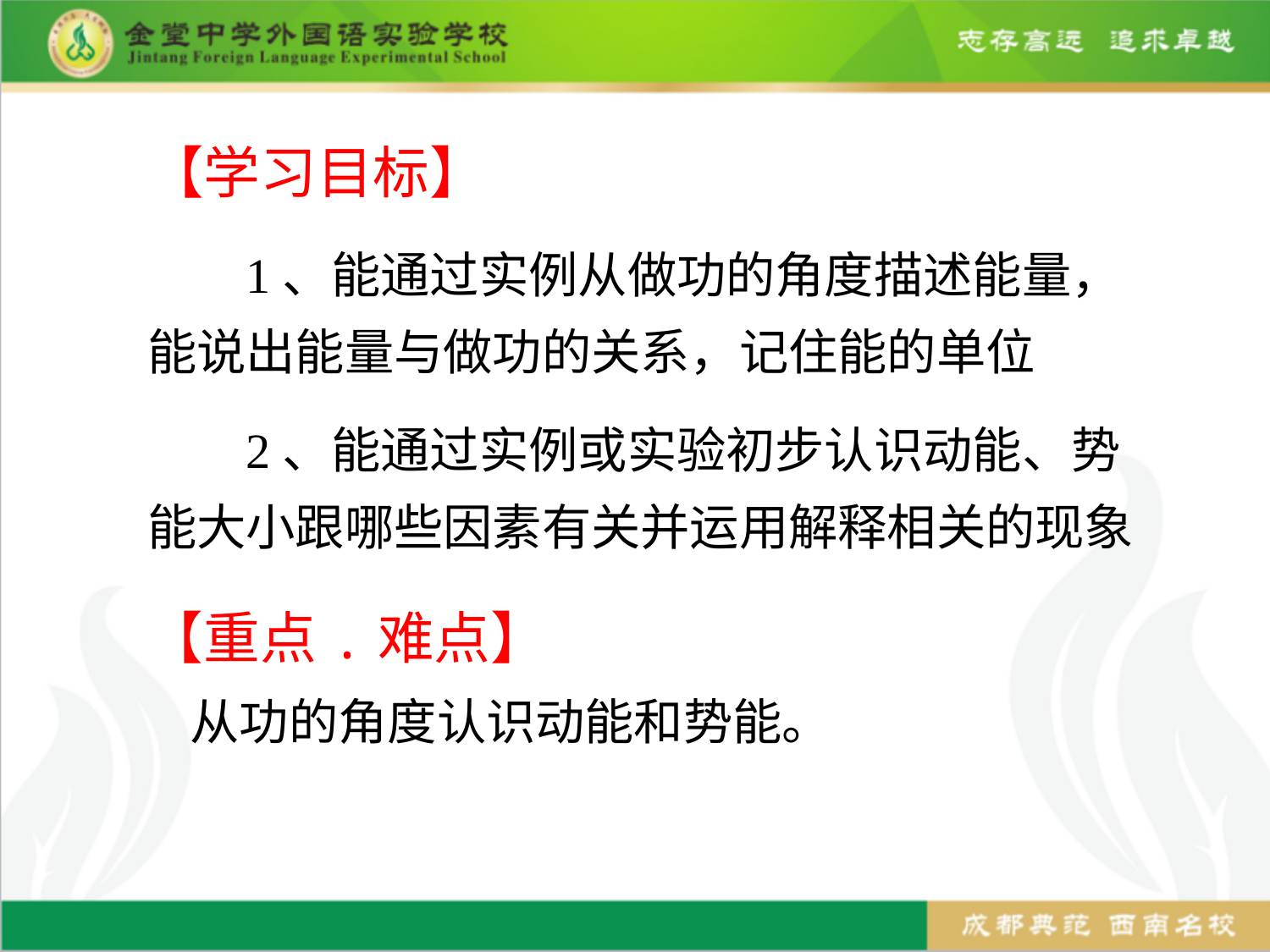

【学习目标】
        1、能通过实例从做功的角度描述能量，能说出能量与做功的关系，记住能的单位
        2、能通过实例或实验初步认识动能、势能大小跟哪些因素有关并运用解释相关的现象
【重点.难点】
    从功的角度认识动能和势能。